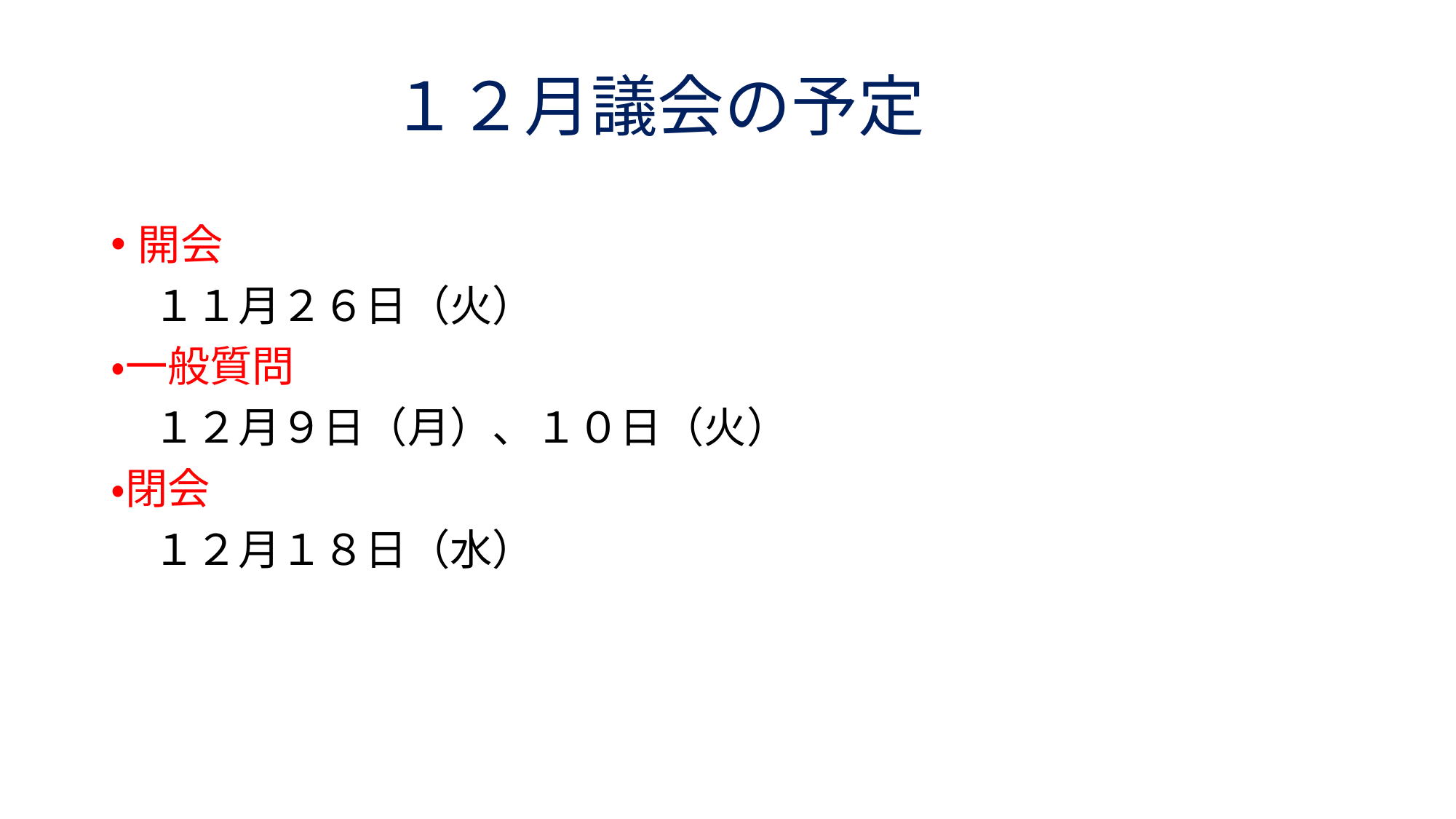

# １２月議会の予定
開会
　１１月２６日（火）
・一般質問
　１２月９日（月）、１０日（火）
・閉会
　１２月１８日（水）